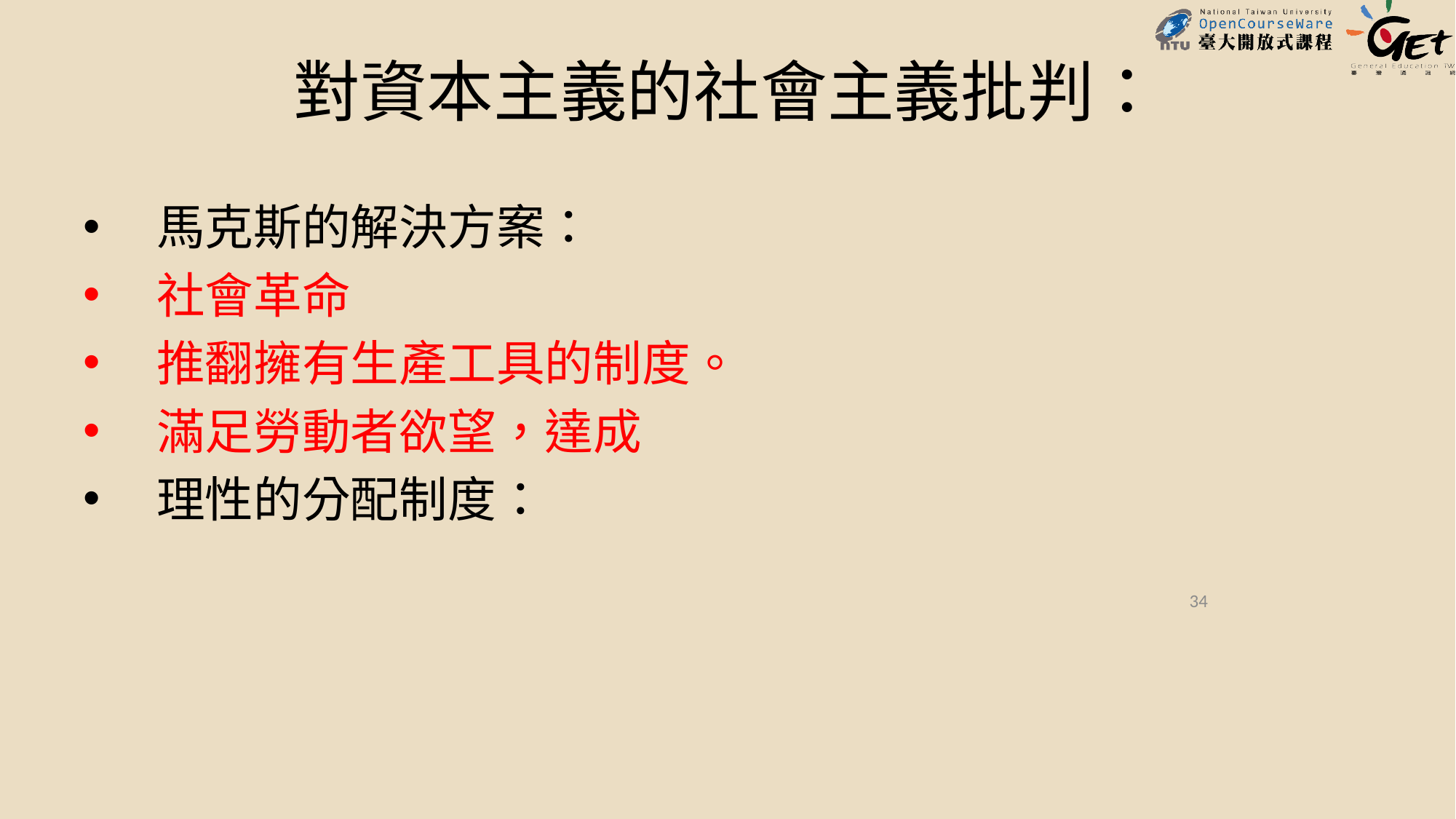

對資本主義的社會主義批判：
馬克斯的解決方案：
社會革命
推翻擁有生產工具的制度。
滿足勞動者欲望，達成
理性的分配制度：
34